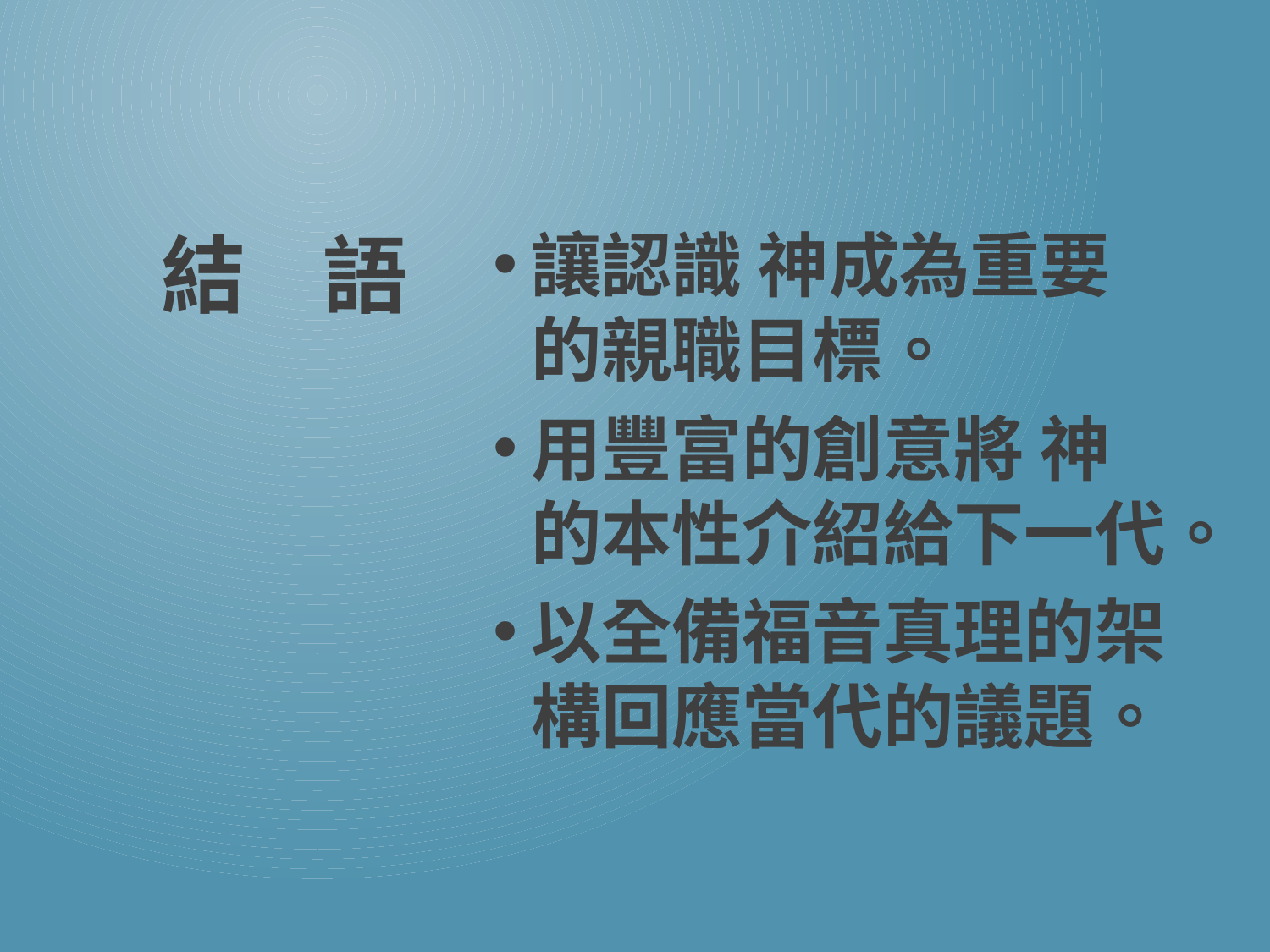

讓認識 神成為重要的親職目標。
用豐富的創意將 神的本性介紹給下一代。
以全備福音真理的架構回應當代的議題。
# 結    語